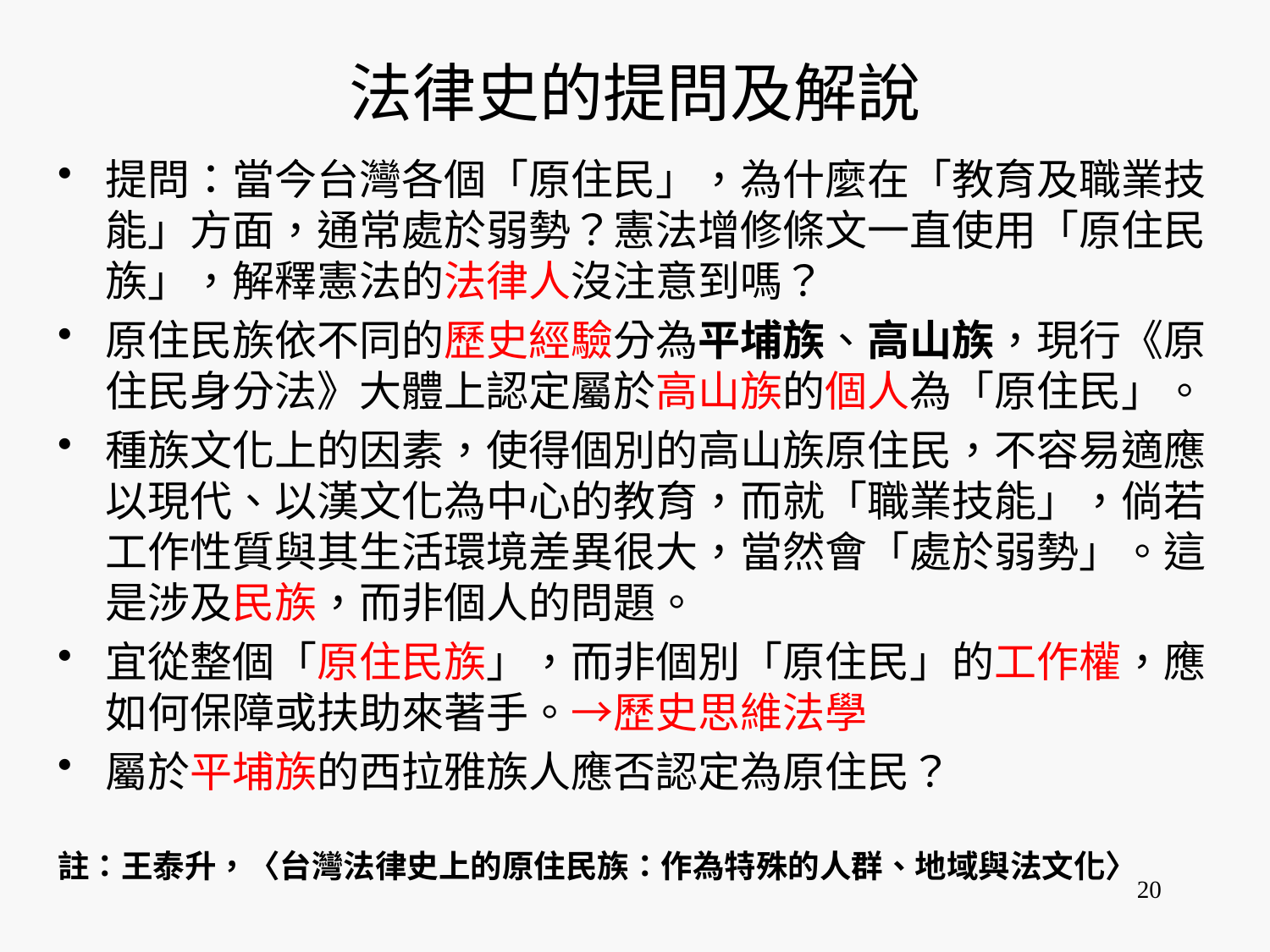

# 法律史的提問及解說
提問：當今台灣各個「原住民」，為什麼在「教育及職業技能」方面，通常處於弱勢？憲法增修條文一直使用「原住民族」，解釋憲法的法律人沒注意到嗎？
原住民族依不同的歷史經驗分為平埔族、高山族，現行《原住民身分法》大體上認定屬於高山族的個人為「原住民」。
種族文化上的因素，使得個別的高山族原住民，不容易適應以現代、以漢文化為中心的教育，而就「職業技能」，倘若工作性質與其生活環境差異很大，當然會「處於弱勢」。這是涉及民族，而非個人的問題。
宜從整個「原住民族」，而非個別「原住民」的工作權，應如何保障或扶助來著手。→歷史思維法學
屬於平埔族的西拉雅族人應否認定為原住民？

註：王泰升，〈台灣法律史上的原住民族：作為特殊的人群、地域與法文化〉
20